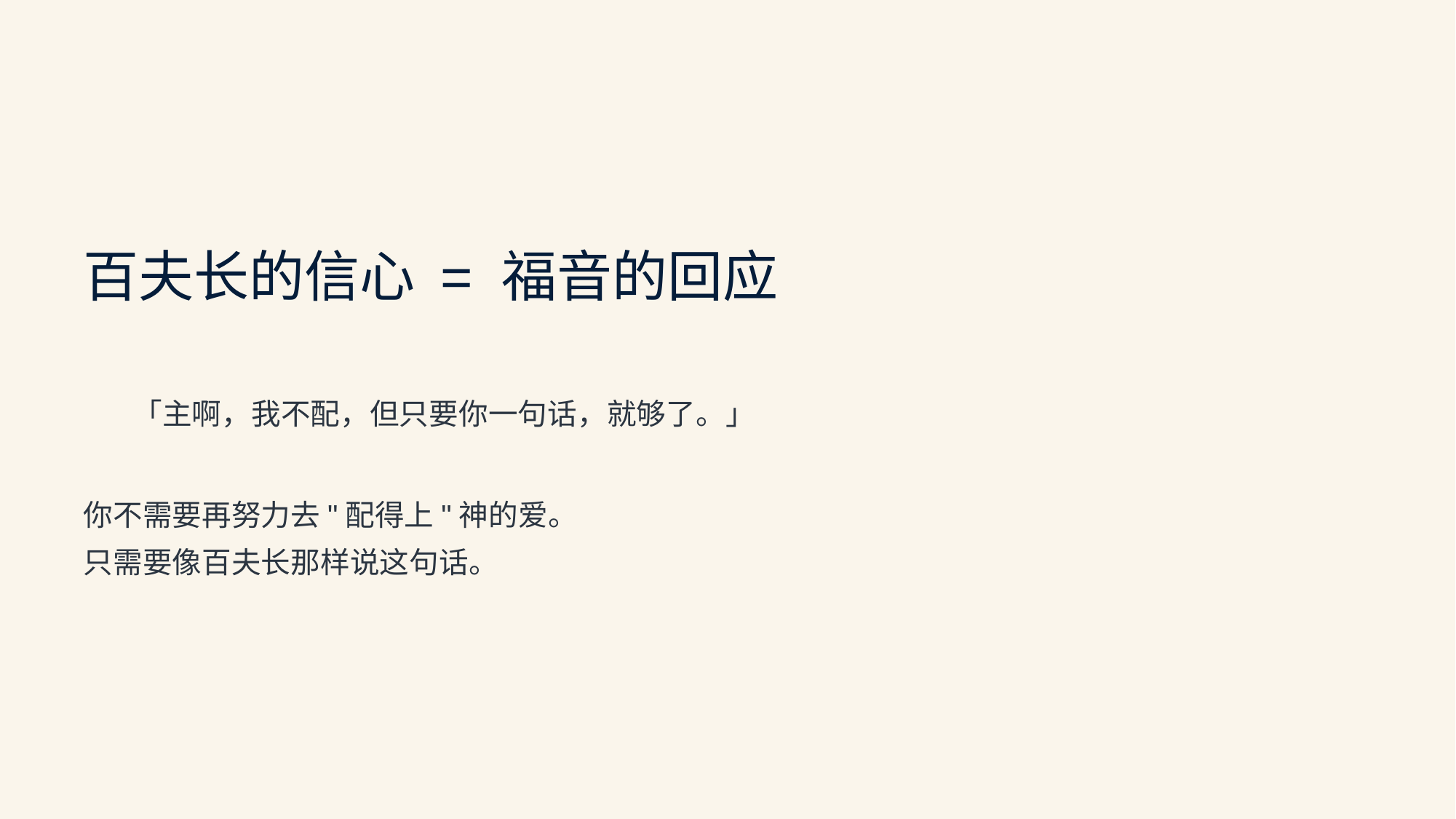

百夫长的信心 = 福音的回应
 「主啊，我不配，但只要你一句话，就够了。」
你不需要再努力去"配得上"神的爱。
只需要像百夫长那样说这句话。